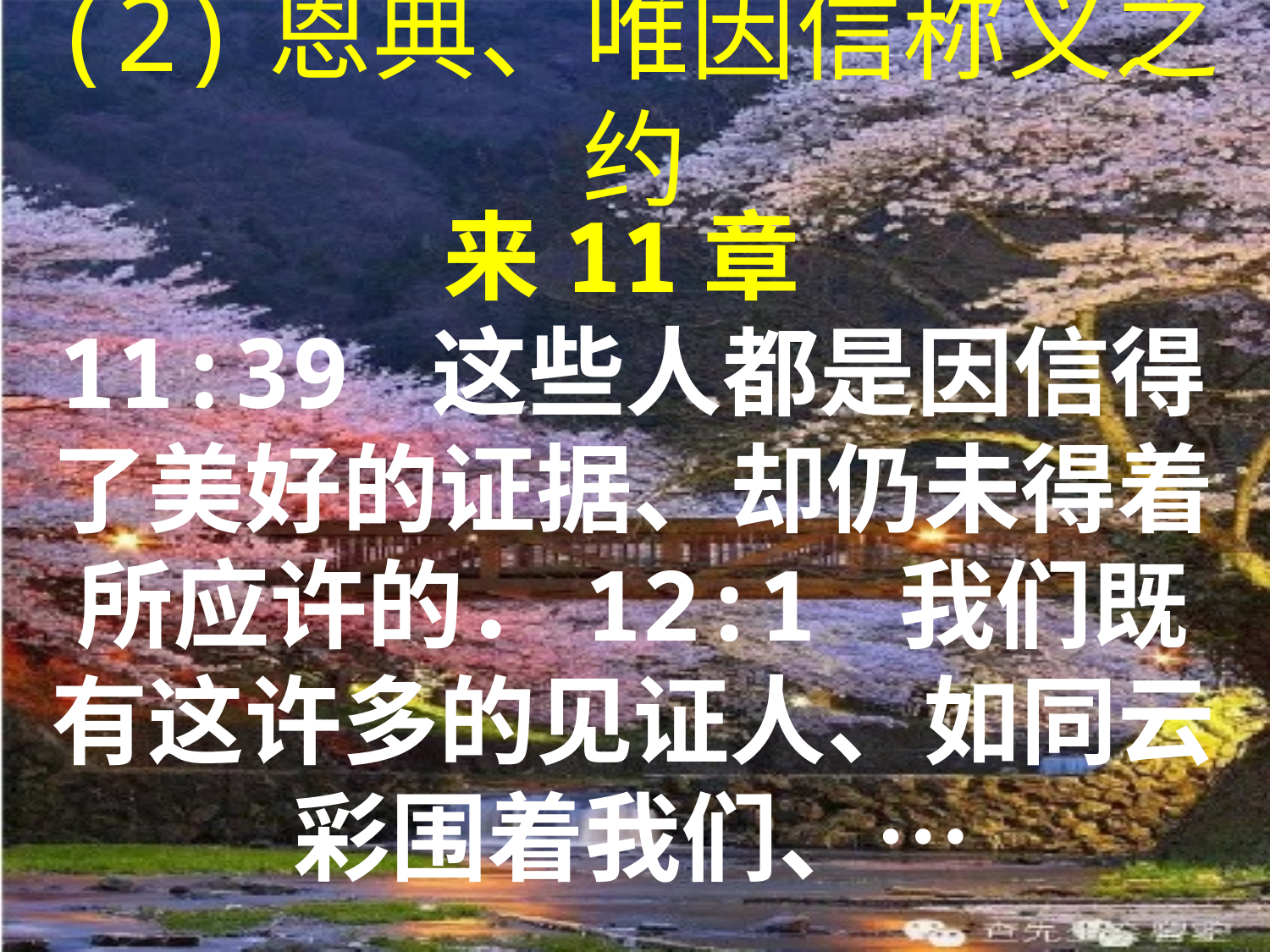

# (2)恩典、唯因信称义之约
来11章
11:39 这些人都是因信得了美好的证据、却仍未得着所应许的．12:1 我们既有这许多的见证人、如同云彩围着我们、…